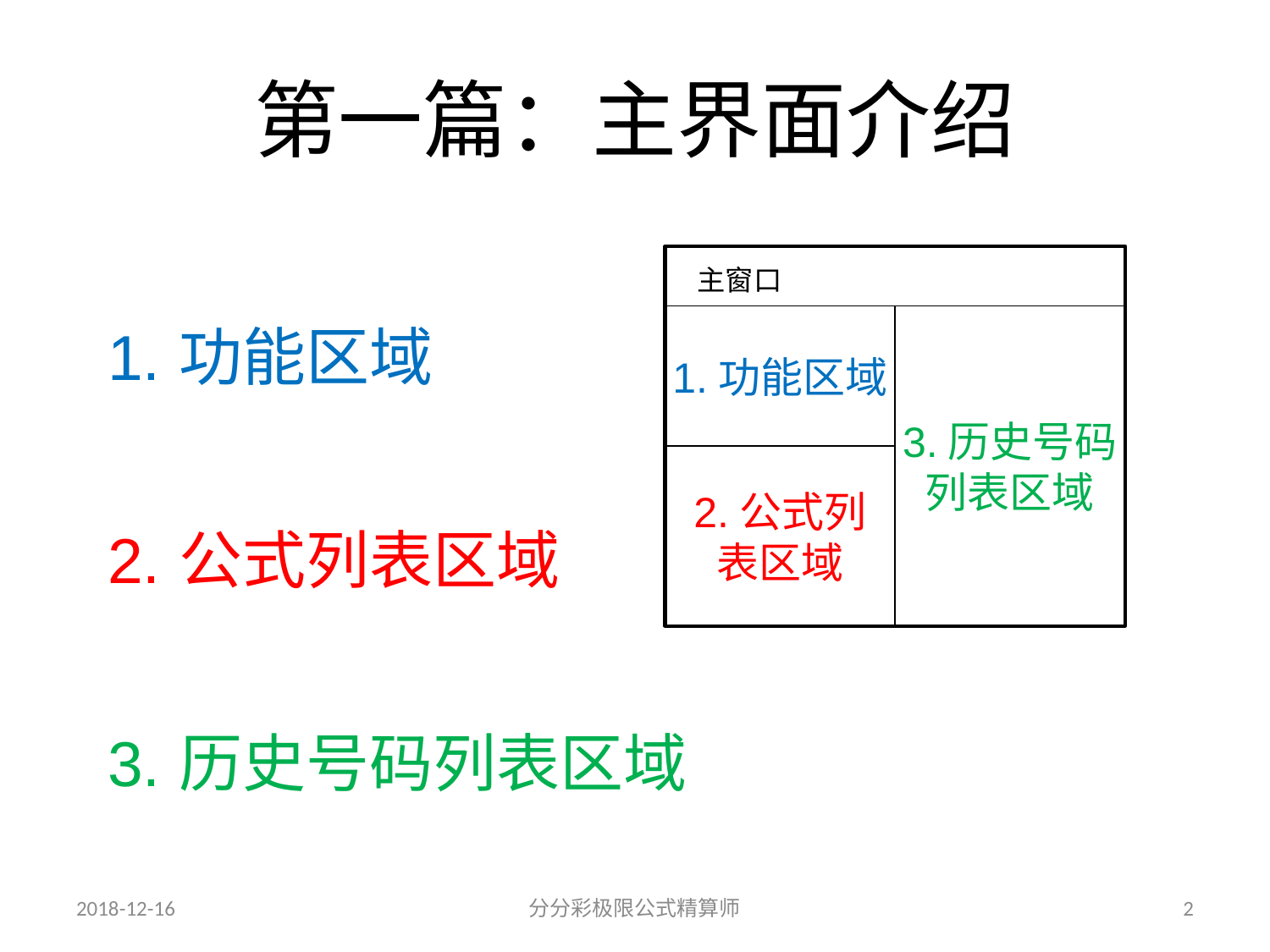

# 第一篇：主界面介绍
功能区域
公式列表区域
历史号码列表区域

主窗口
1.功能区域

3.历史号码
列表区域
2.公式列
表区域
2018-12-16
分分彩极限公式精算师
2